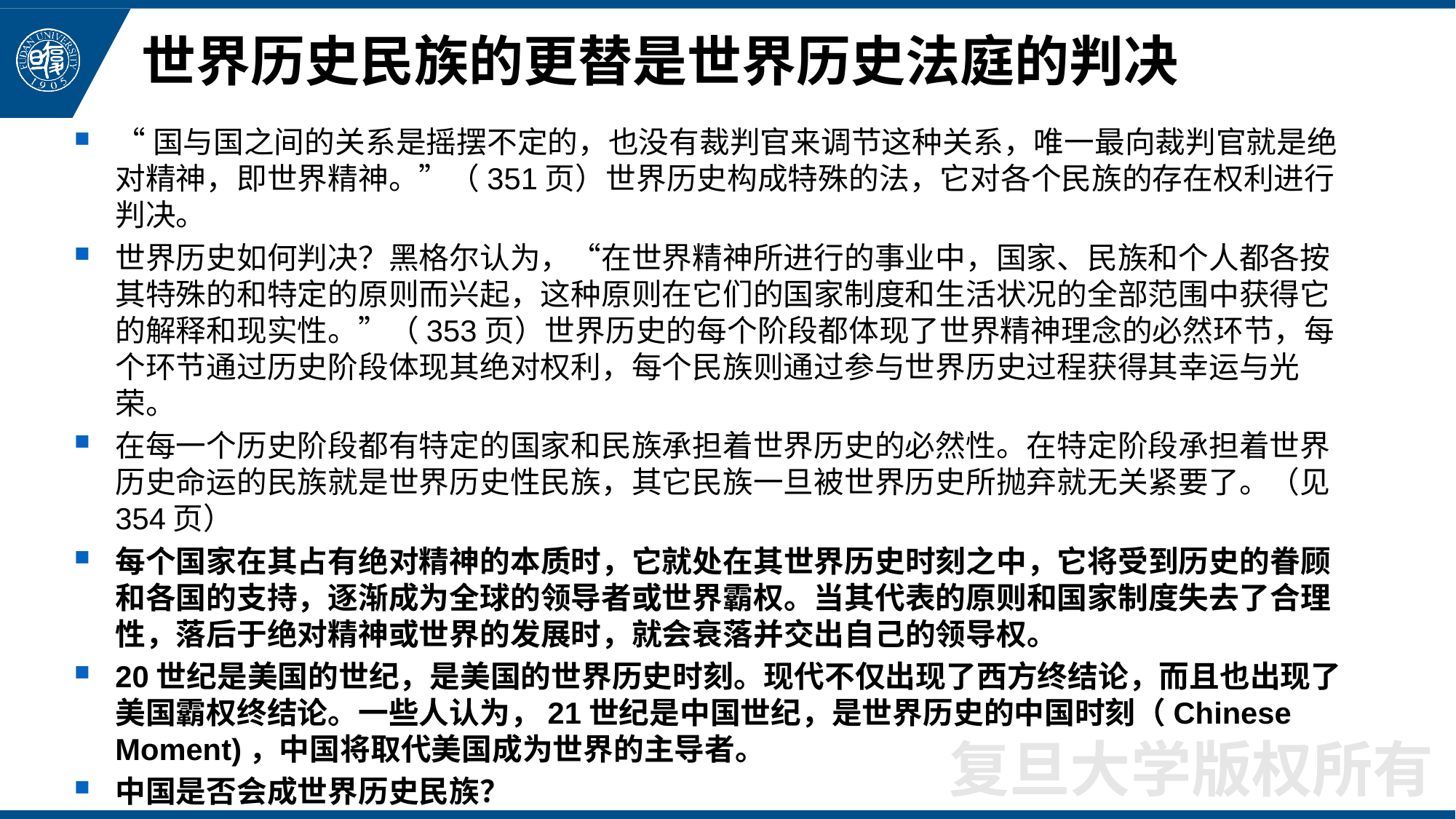

# 世界历史民族的更替是世界历史法庭的判决
“国与国之间的关系是摇摆不定的，也没有裁判官来调节这种关系，唯一最向裁判官就是绝对精神，即世界精神。”（351页）世界历史构成特殊的法，它对各个民族的存在权利进行判决。
世界历史如何判决？黑格尔认为，“在世界精神所进行的事业中，国家、民族和个人都各按其特殊的和特定的原则而兴起，这种原则在它们的国家制度和生活状况的全部范围中获得它的解释和现实性。”（353页）世界历史的每个阶段都体现了世界精神理念的必然环节，每个环节通过历史阶段体现其绝对权利，每个民族则通过参与世界历史过程获得其幸运与光荣。
在每一个历史阶段都有特定的国家和民族承担着世界历史的必然性。在特定阶段承担着世界历史命运的民族就是世界历史性民族，其它民族一旦被世界历史所抛弃就无关紧要了。（见354页）
每个国家在其占有绝对精神的本质时，它就处在其世界历史时刻之中，它将受到历史的眷顾和各国的支持，逐渐成为全球的领导者或世界霸权。当其代表的原则和国家制度失去了合理性，落后于绝对精神或世界的发展时，就会衰落并交出自己的领导权。
20世纪是美国的世纪，是美国的世界历史时刻。现代不仅出现了西方终结论，而且也出现了美国霸权终结论。一些人认为，21世纪是中国世纪，是世界历史的中国时刻（Chinese Moment)，中国将取代美国成为世界的主导者。
中国是否会成世界历史民族？